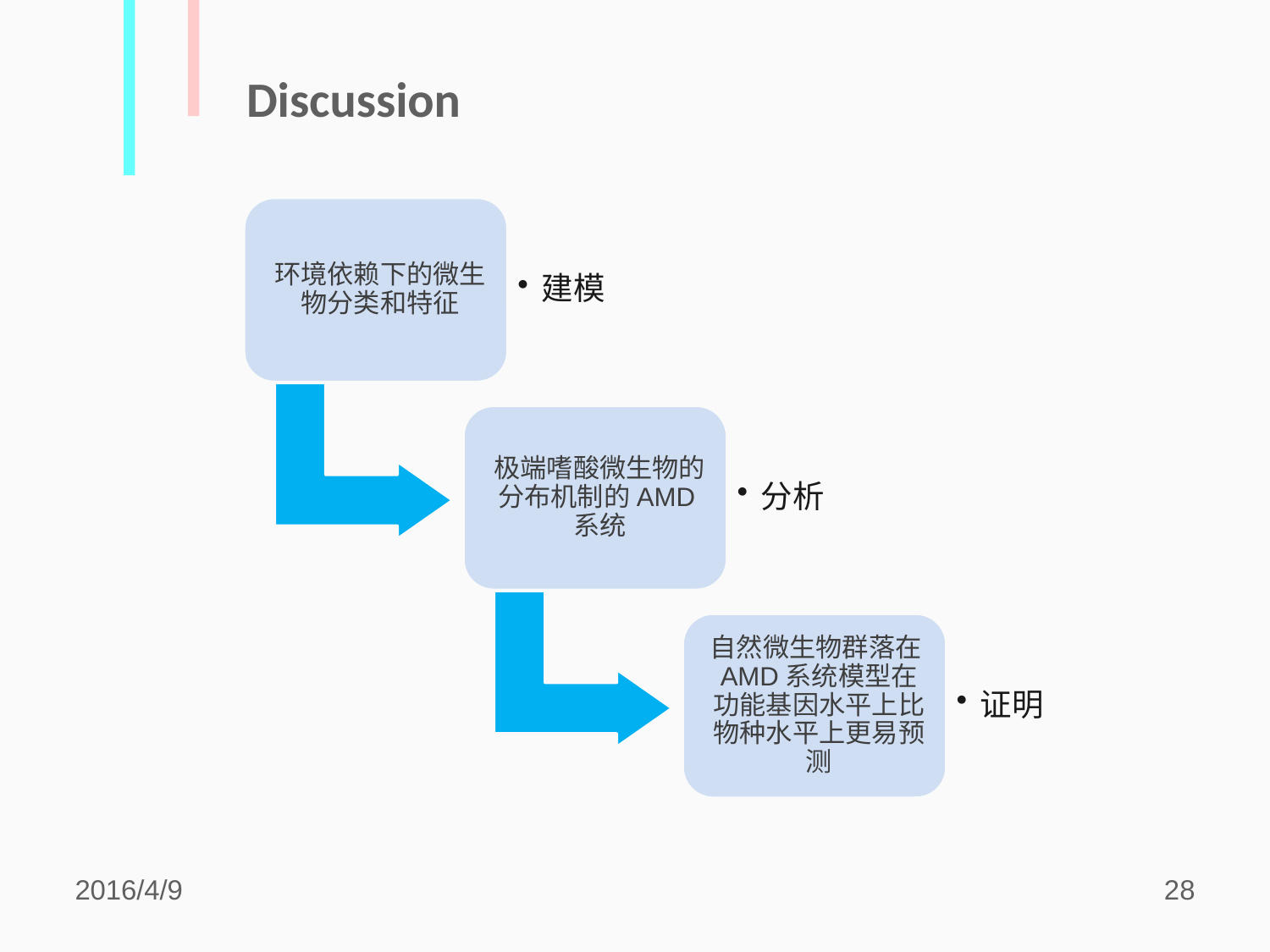

Discussion
环境依赖下的微生物分类和特征
建模
极端嗜酸微生物的分布机制的AMD系统
分析
自然微生物群落在AMD系统模型在功能基因水平上比物种水平上更易预测
证明
2016/4/9
28